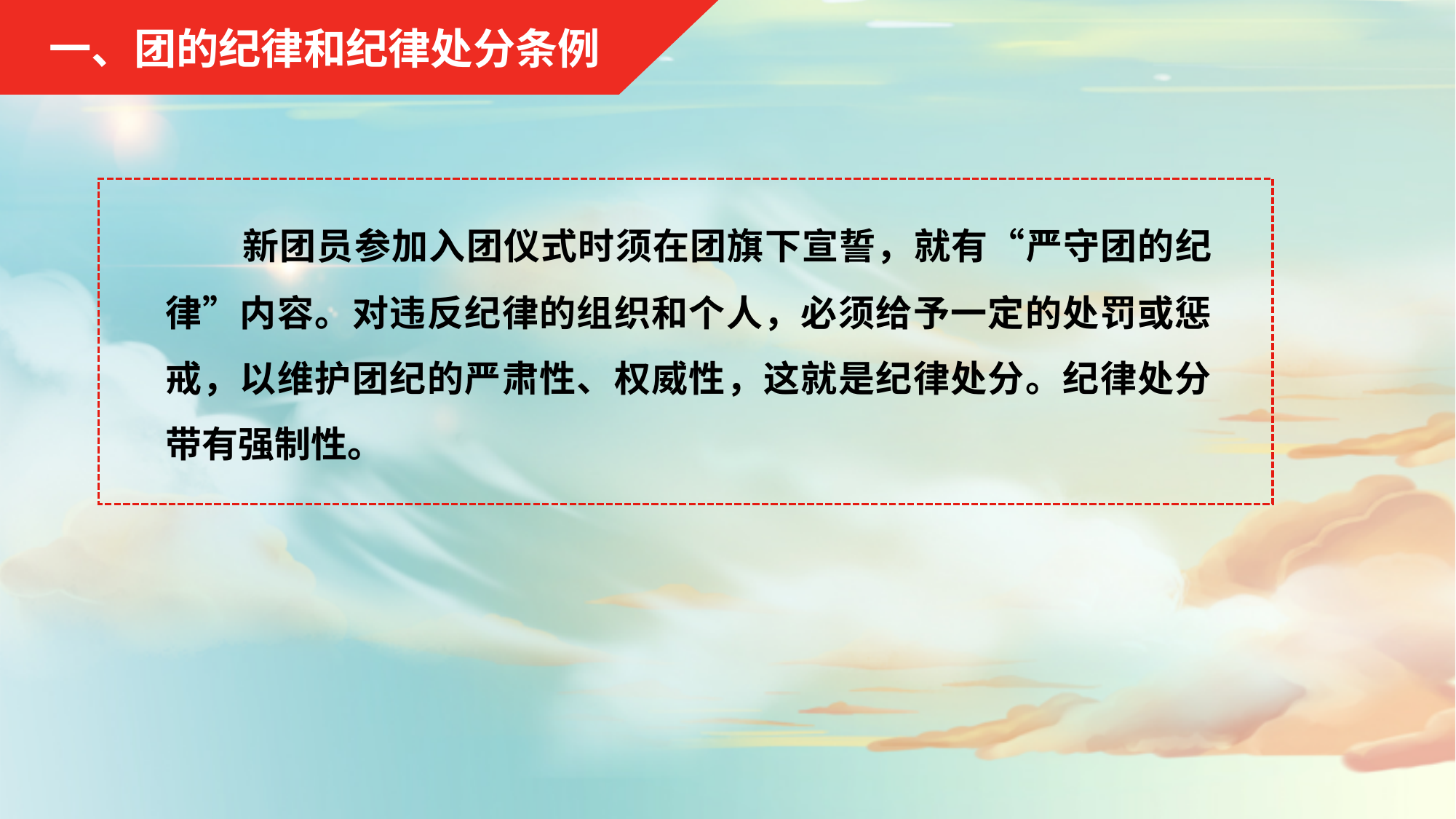

一、团的纪律和纪律处分条例

       新团员参加入团仪式时须在团旗下宣誓，就有“严守团的纪律”内容。对违反纪律的组织和个人，必须给予一定的处罚或惩戒，以维护团纪的严肃性、权威性，这就是纪律处分。纪律处分带有强制性。